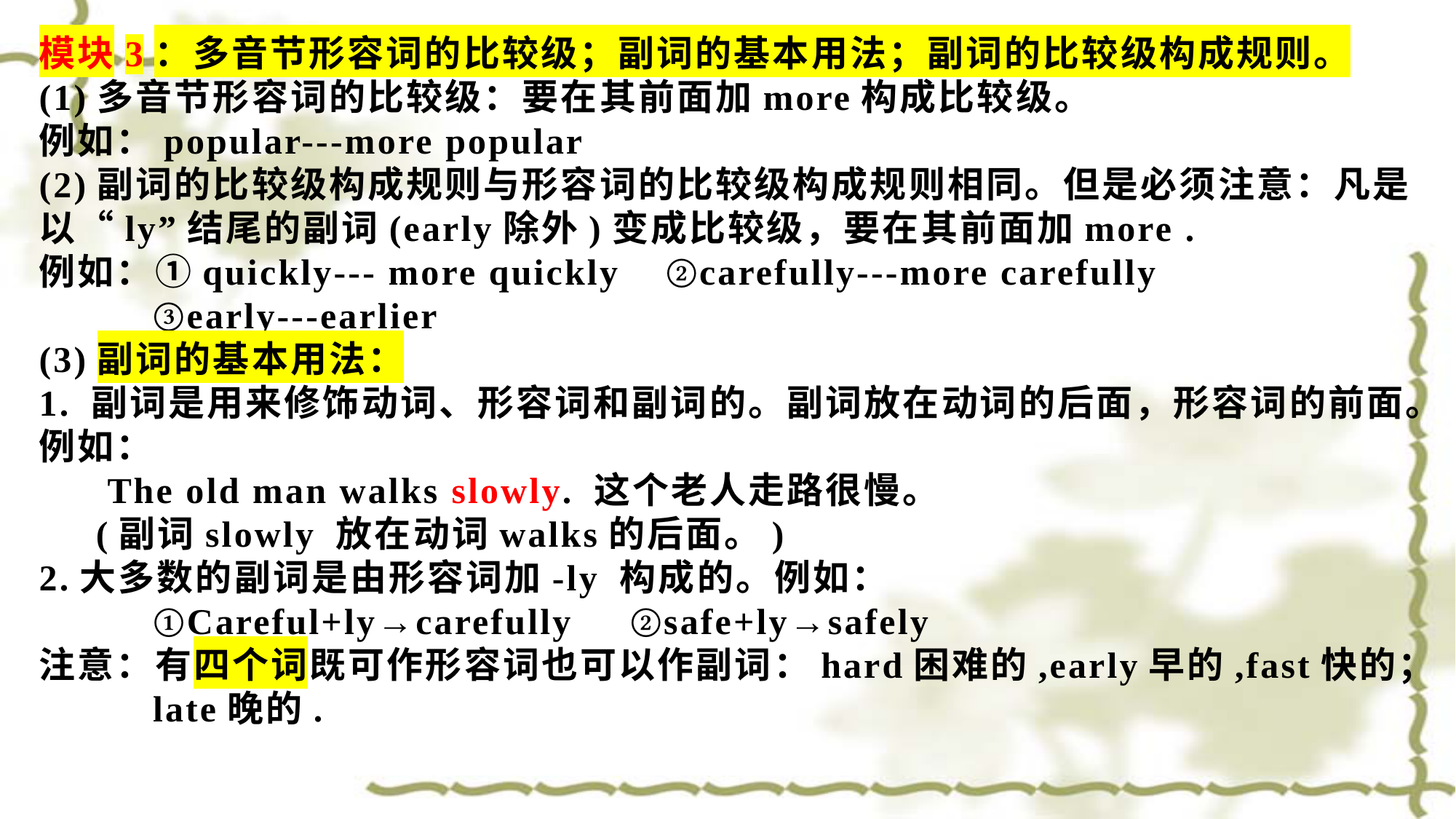

模块3：多音节形容词的比较级；副词的基本用法；副词的比较级构成规则。
(1)多音节形容词的比较级：要在其前面加more构成比较级。
例如：popular---more popular
(2)副词的比较级构成规则与形容词的比较级构成规则相同。但是必须注意：凡是以“ly”结尾的副词(early除外)变成比较级，要在其前面加more .
例如：①quickly--- more quickly    ②carefully---more carefully
          ③early---earlier
(3)副词的基本用法：
1. 副词是用来修饰动词、形容词和副词的。副词放在动词的后面，形容词的前面。例如：
      The old man walks slowly. 这个老人走路很慢。
     (副词slowly 放在动词walks的后面。)
2.大多数的副词是由形容词加-ly 构成的。例如：
          ①Careful+ly→carefully     ②safe+ly→safely
注意：有四个词既可作形容词也可以作副词：hard困难的,early早的,fast快的；
          late晚的.